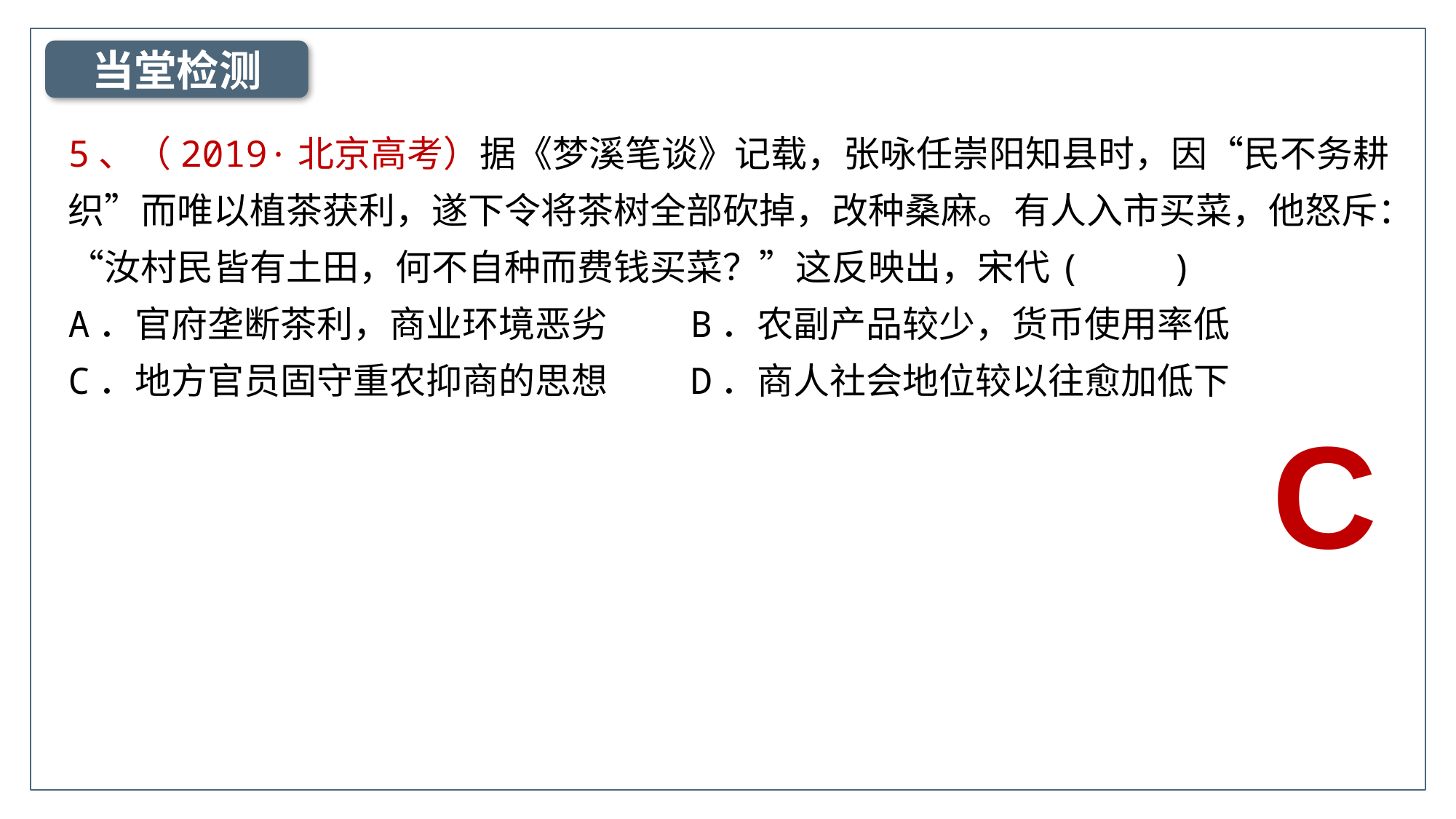

当堂检测
5、（2019·北京高考）据《梦溪笔谈》记载，张咏任崇阳知县时，因“民不务耕织”而唯以植茶获利，遂下令将茶树全部砍掉，改种桑麻。有人入市买菜，他怒斥：“汝村民皆有土田，何不自种而费钱买菜？”这反映出，宋代(　　)
A．官府垄断茶利，商业环境恶劣         B．农副产品较少，货币使用率低
C．地方官员固守重农抑商的思想         D．商人社会地位较以往愈加低下
C